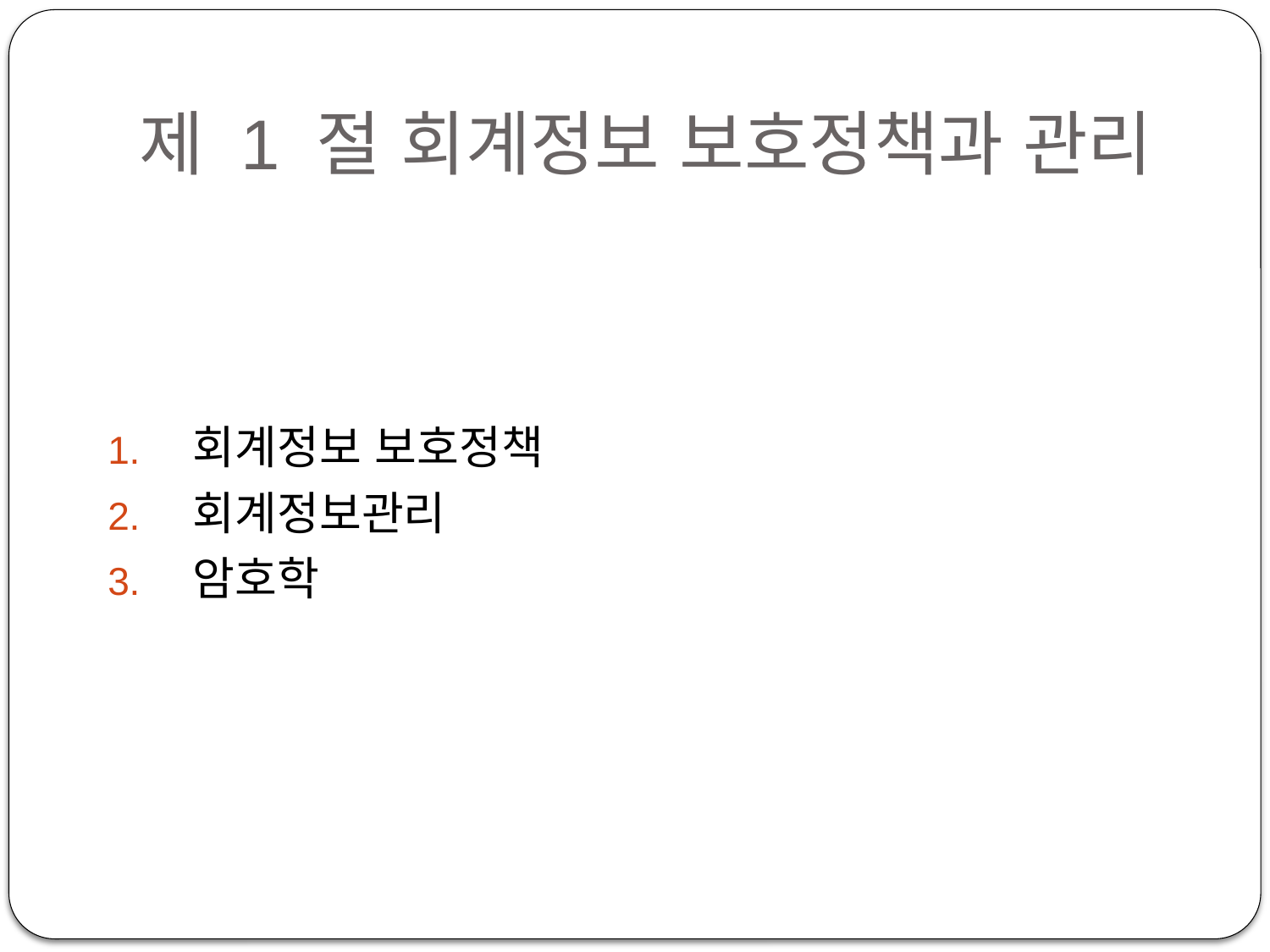

# 제 1 절 회계정보 보호정책과 관리
회계정보 보호정책
회계정보관리
암호학